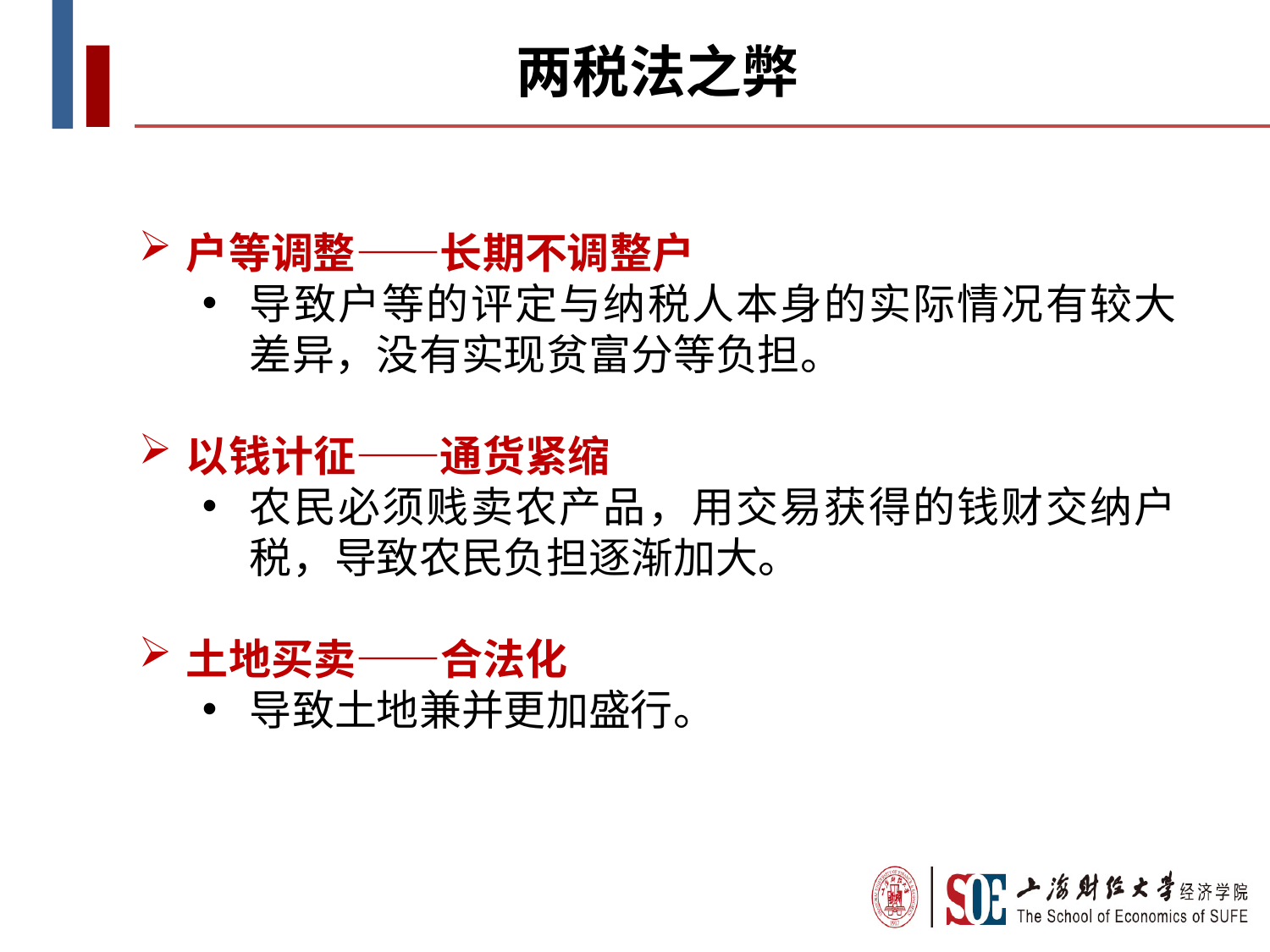

两税法之弊
户等调整——长期不调整户
导致户等的评定与纳税人本身的实际情况有较大差异，没有实现贫富分等负担。

以钱计征——通货紧缩
农民必须贱卖农产品，用交易获得的钱财交纳户税，导致农民负担逐渐加大。

土地买卖——合法化
导致土地兼并更加盛行。